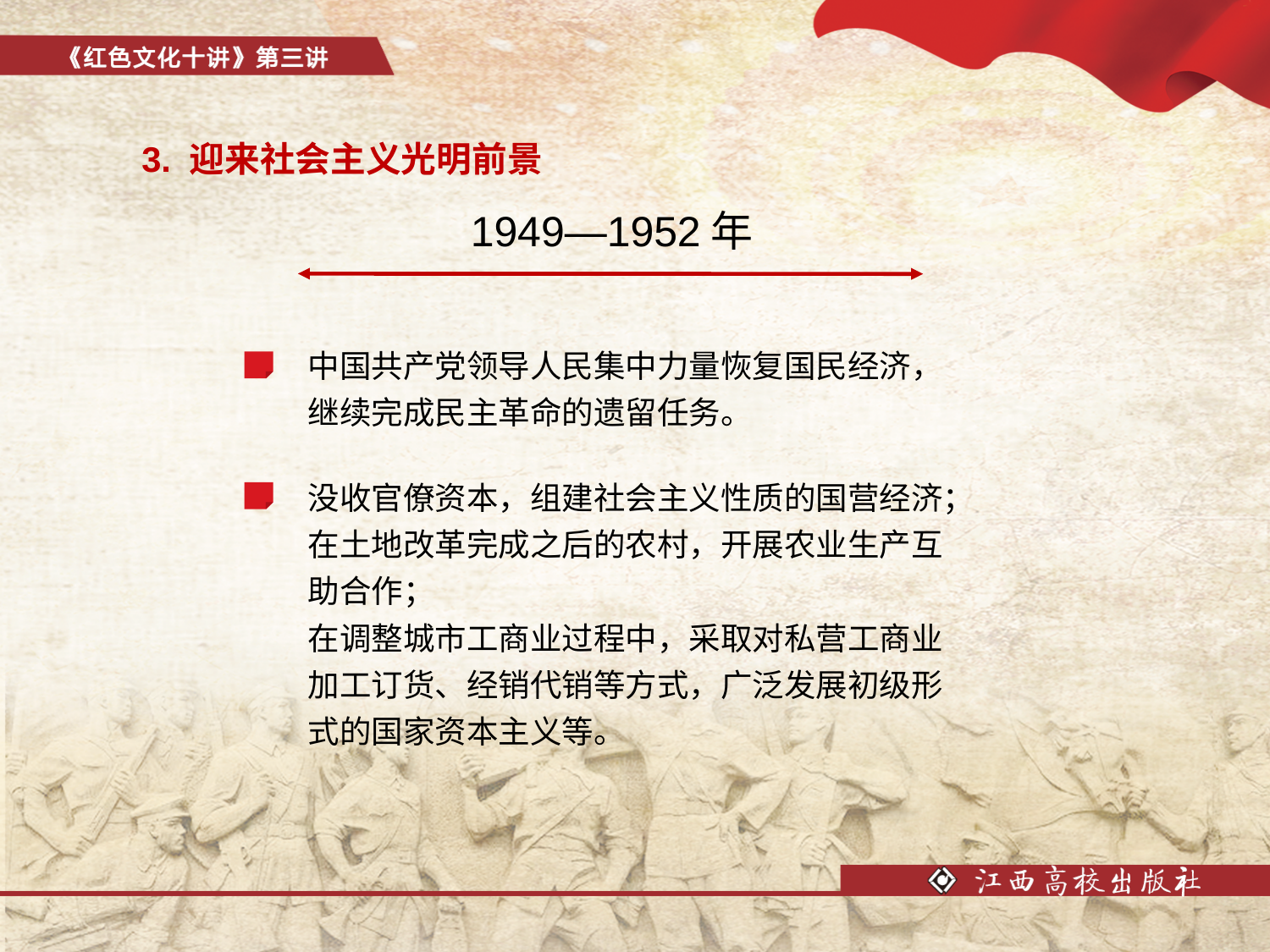

3. 迎来社会主义光明前景

1949—1952年
中国共产党领导人民集中力量恢复国民经济，继续完成民主革命的遗留任务。

没收官僚资本，组建社会主义性质的国营经济；
在土地改革完成之后的农村，开展农业生产互助合作；
在调整城市工商业过程中，采取对私营工商业加工订货、经销代销等方式，广泛发展初级形式的国家资本主义等。